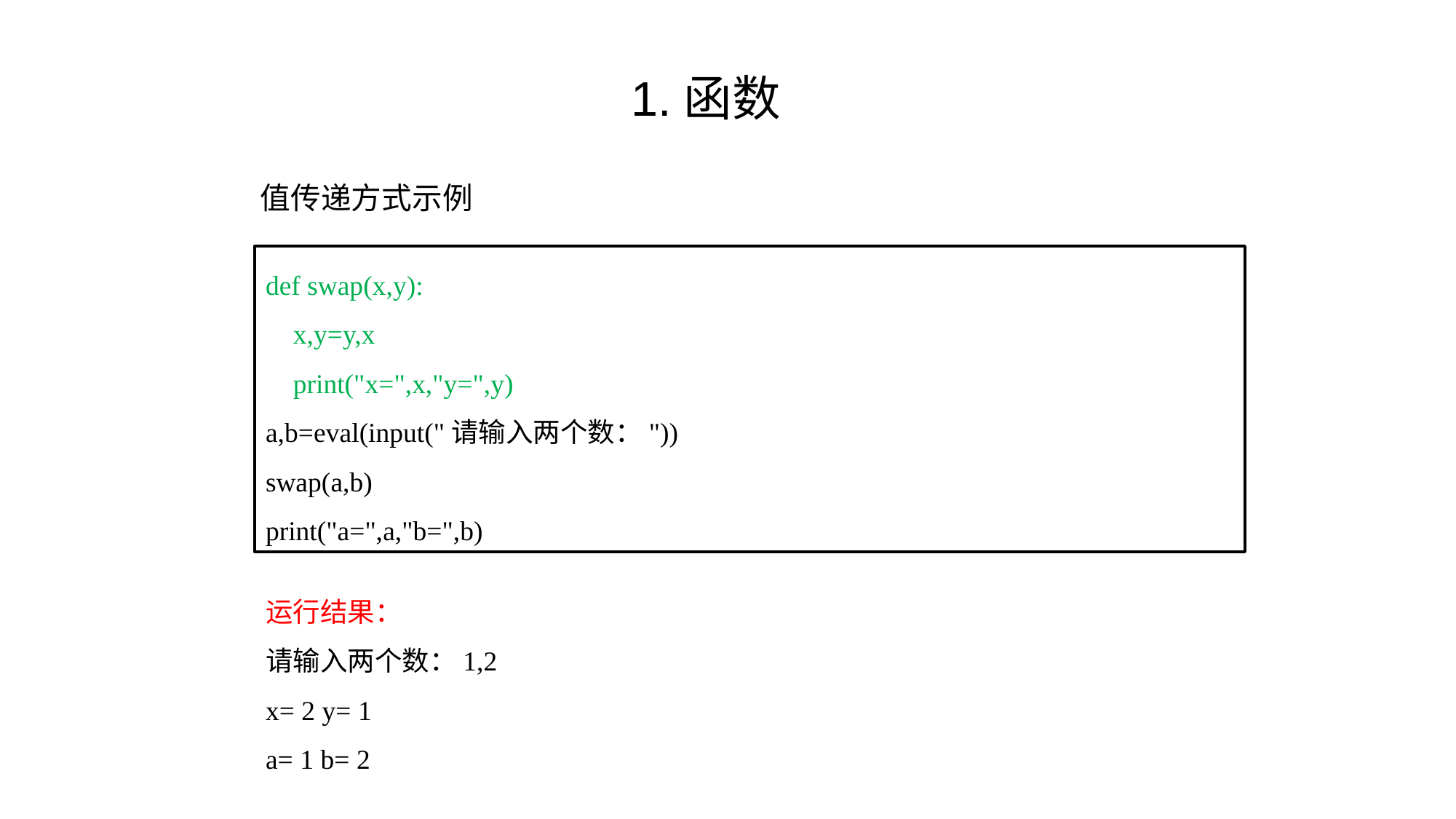

# 1.函数
 值传递方式示例
def swap(x,y):
    x,y=y,x
    print("x=",x,"y=",y)
a,b=eval(input("请输入两个数："))
swap(a,b)
print("a=",a,"b=",b)
运行结果：
请输入两个数：1,2
x= 2 y= 1
a= 1 b= 2